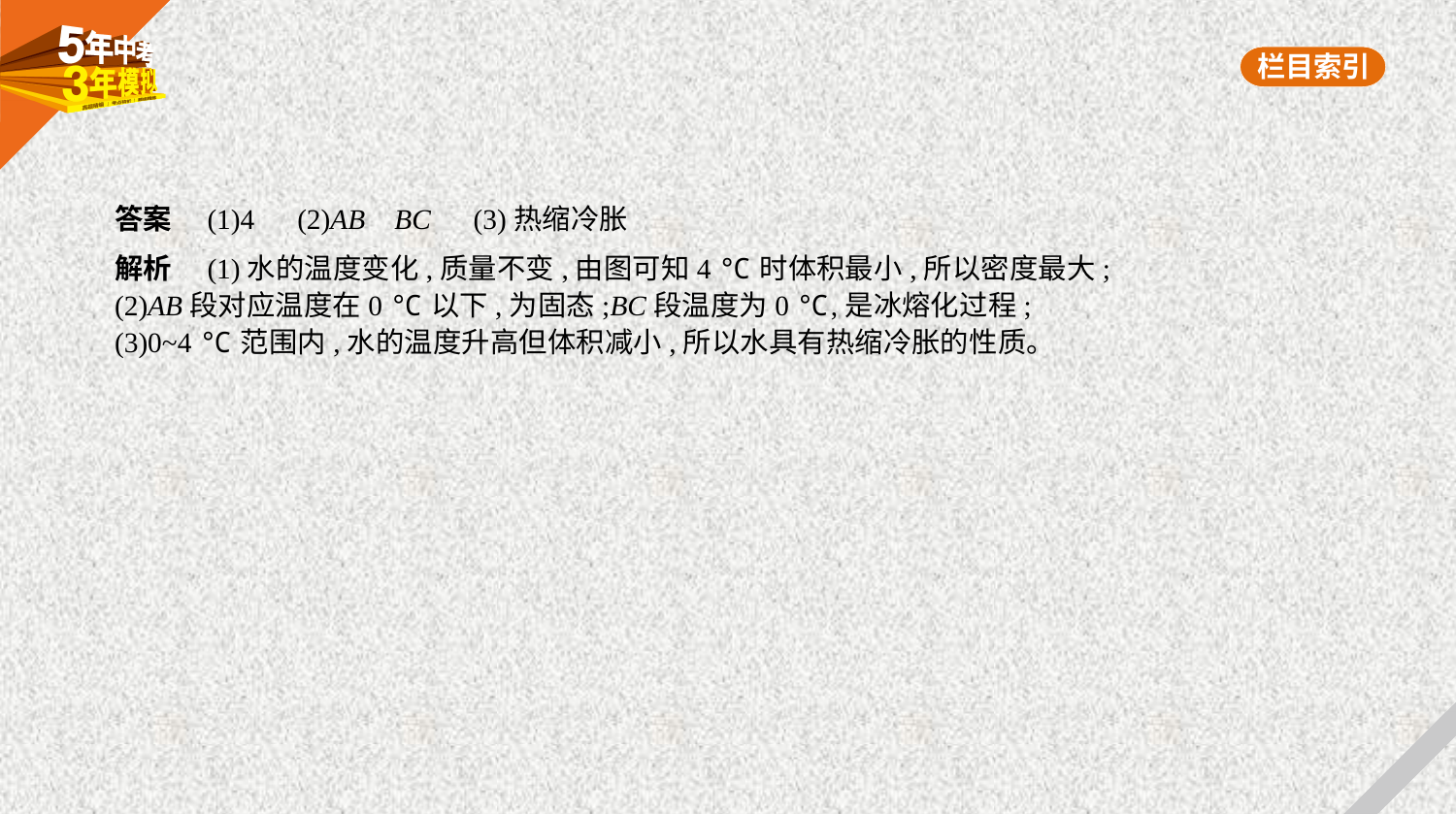

答案　(1)4　(2)AB    BC　(3)热缩冷胀
解析　(1)水的温度变化,质量不变,由图可知4 ℃时体积最小,所以密度最大;
(2)AB段对应温度在0 ℃以下,为固态;BC段温度为0 ℃,是冰熔化过程;
(3)0~4 ℃范围内,水的温度升高但体积减小,所以水具有热缩冷胀的性质。